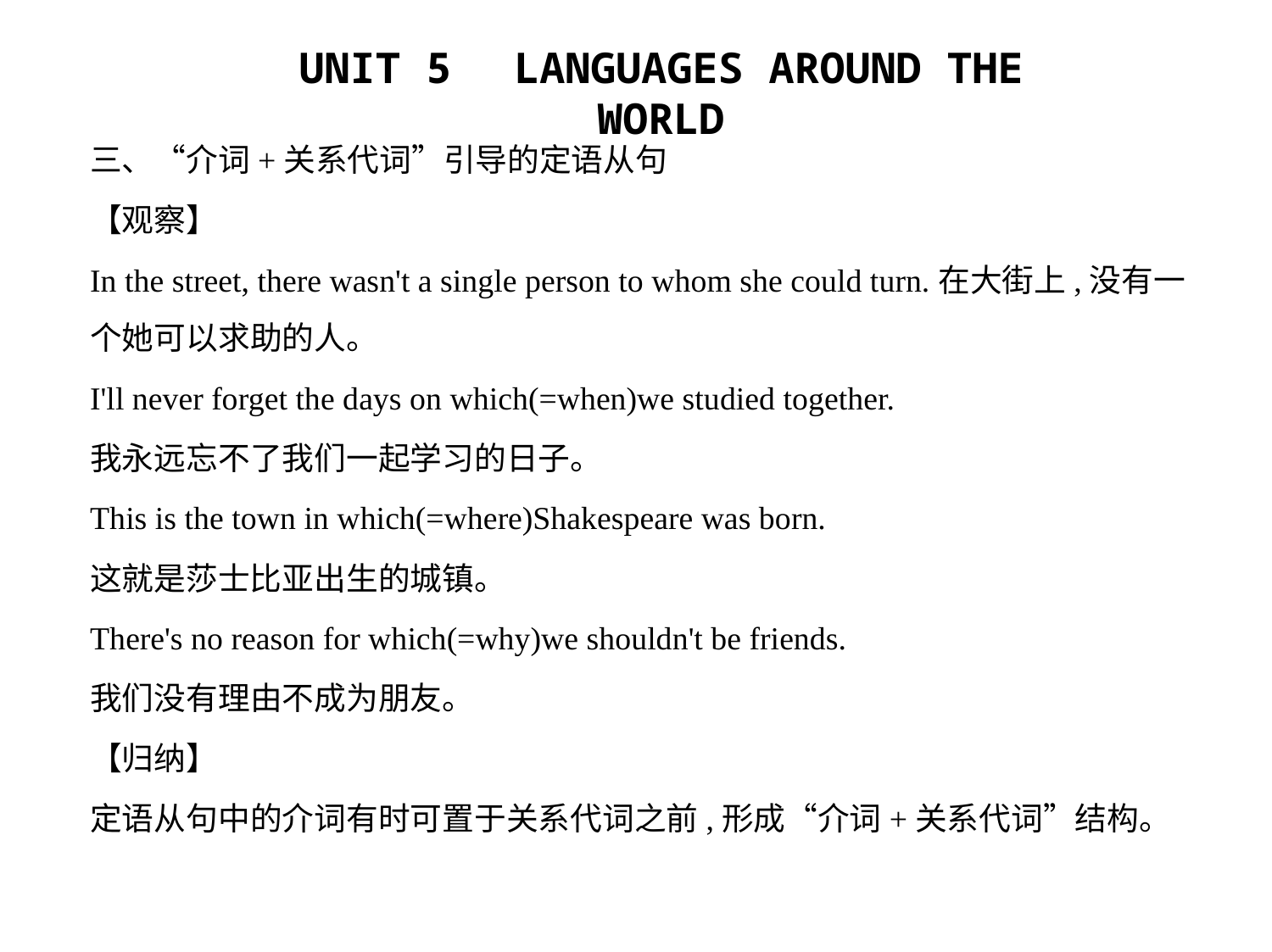

三、“介词+关系代词”引导的定语从句
【观察】
In the street, there wasn't a single person to whom she could turn.在大街上,没有一
个她可以求助的人。
I'll never forget the days on which(=when)we studied together.
我永远忘不了我们一起学习的日子。
This is the town in which(=where)Shakespeare was born.
这就是莎士比亚出生的城镇。
There's no reason for which(=why)we shouldn't be friends.
我们没有理由不成为朋友。
【归纳】
定语从句中的介词有时可置于关系代词之前,形成“介词+关系代词”结构。